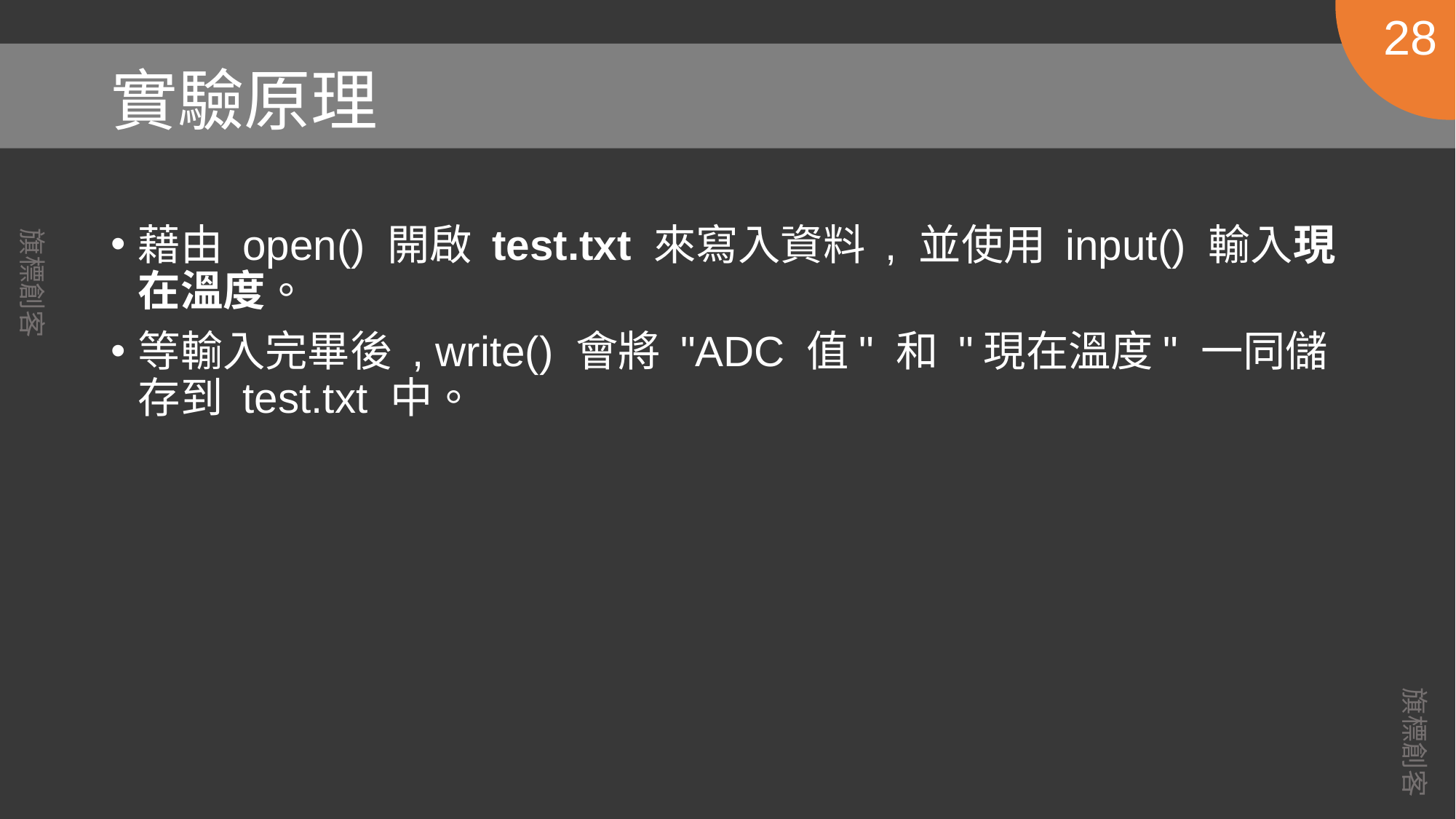

28
# 實驗原理
藉由 open() 開啟 test.txt 來寫入資料 , 並使用 input() 輸入現在溫度。
等輸入完畢後 , write() 會將 "ADC 值" 和 "現在溫度" 一同儲存到 test.txt 中。